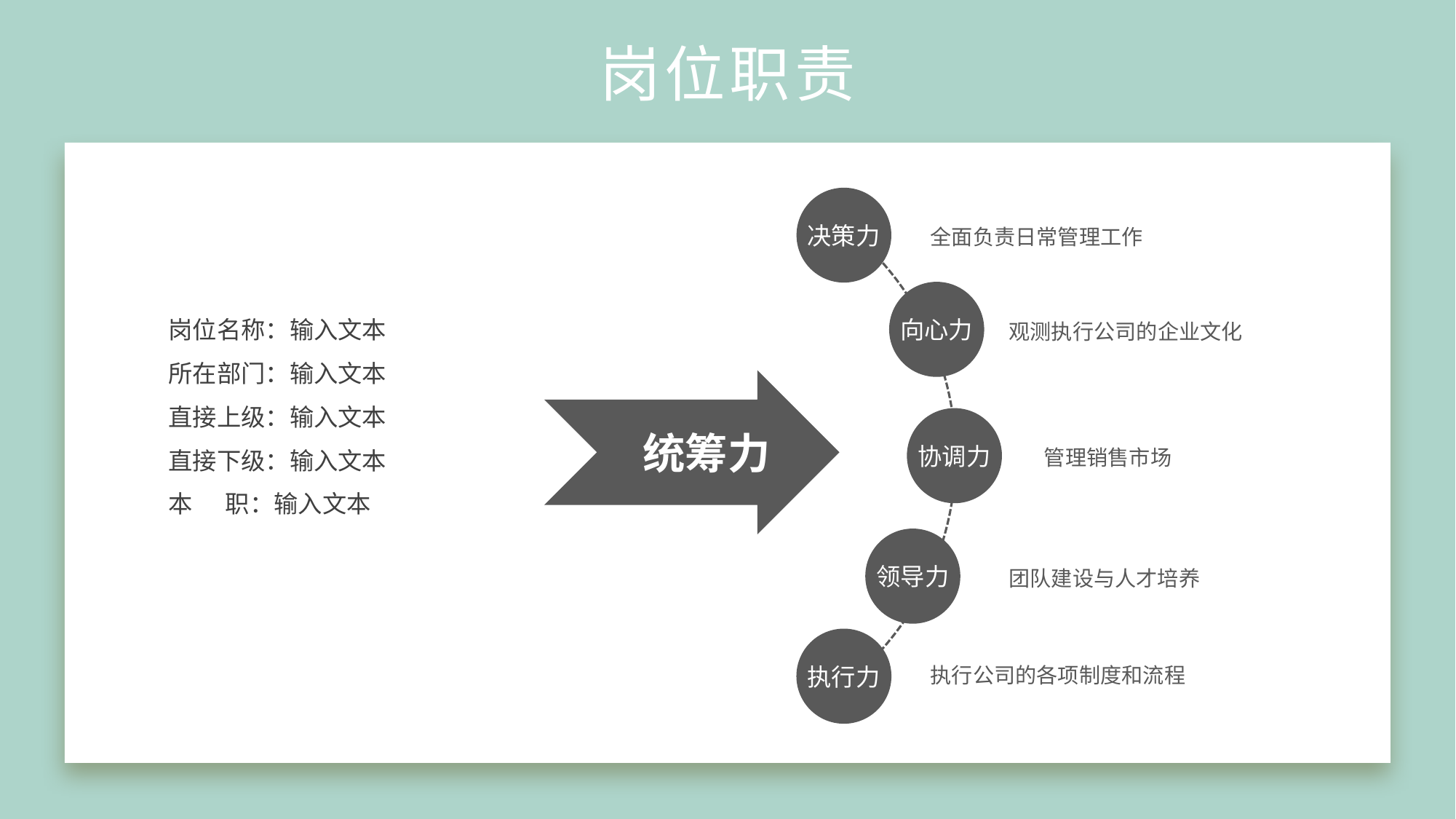

# 岗位职责

决策力
全面负责日常管理工作
向心力
岗位名称：输入文本
所在部门：输入文本
直接上级：输入文本
直接下级：输入文本
本      职：输入文本
观测执行公司的企业文化
  统筹力
协调力
管理销售市场
领导力
团队建设与人才培养
执行力
执行公司的各项制度和流程